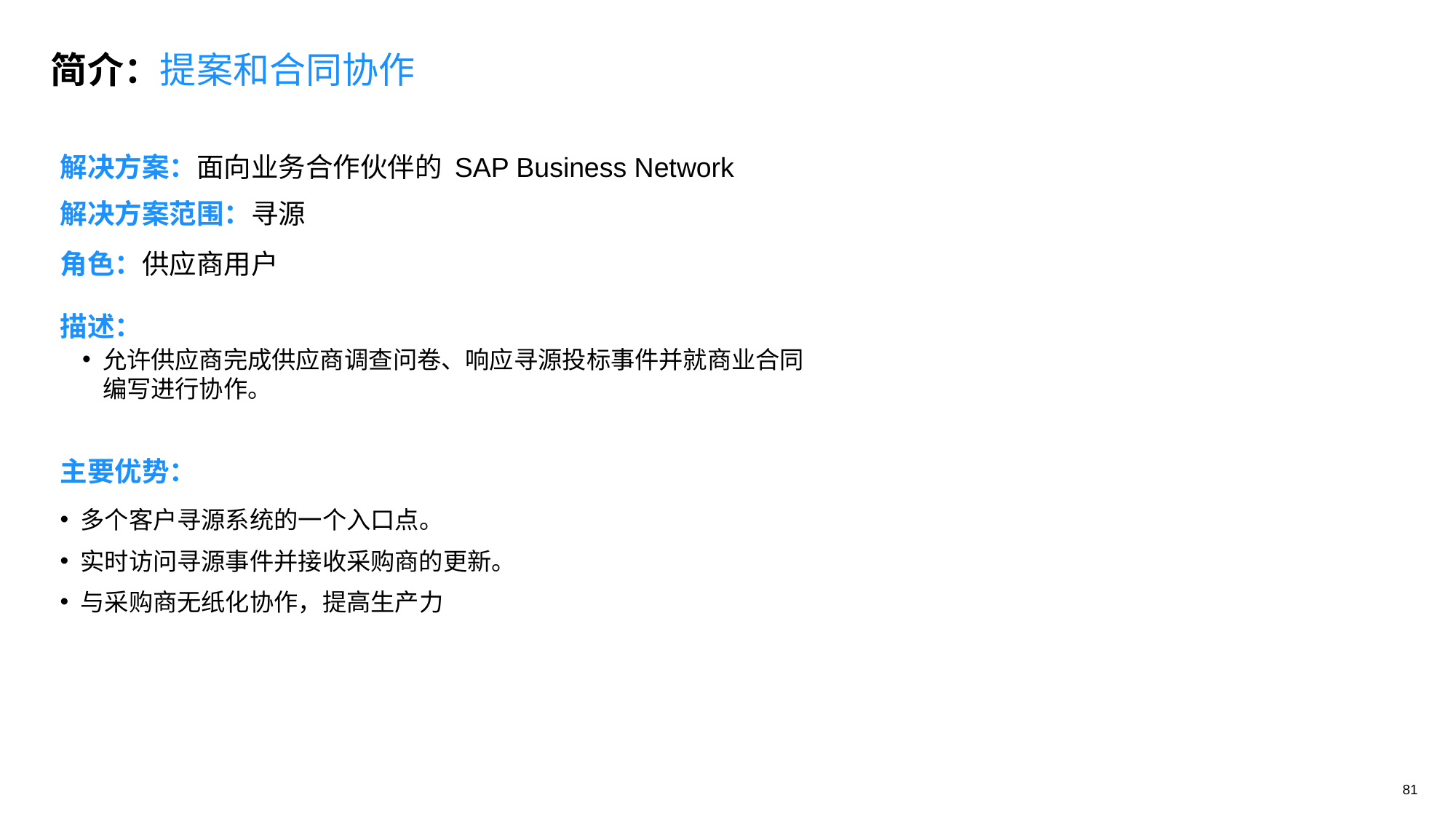

简介：提案和合同协作
解决方案：面向业务合作伙伴的 SAP Business Network
# 解决方案范围：寻源
角色：供应商用户
描述：
允许供应商完成供应商调查问卷、响应寻源投标事件并就商业合同编写进行协作。
主要优势：
多个客户寻源系统的一个入口点。
实时访问寻源事件并接收采购商的更新。
与采购商无纸化协作，提高生产力